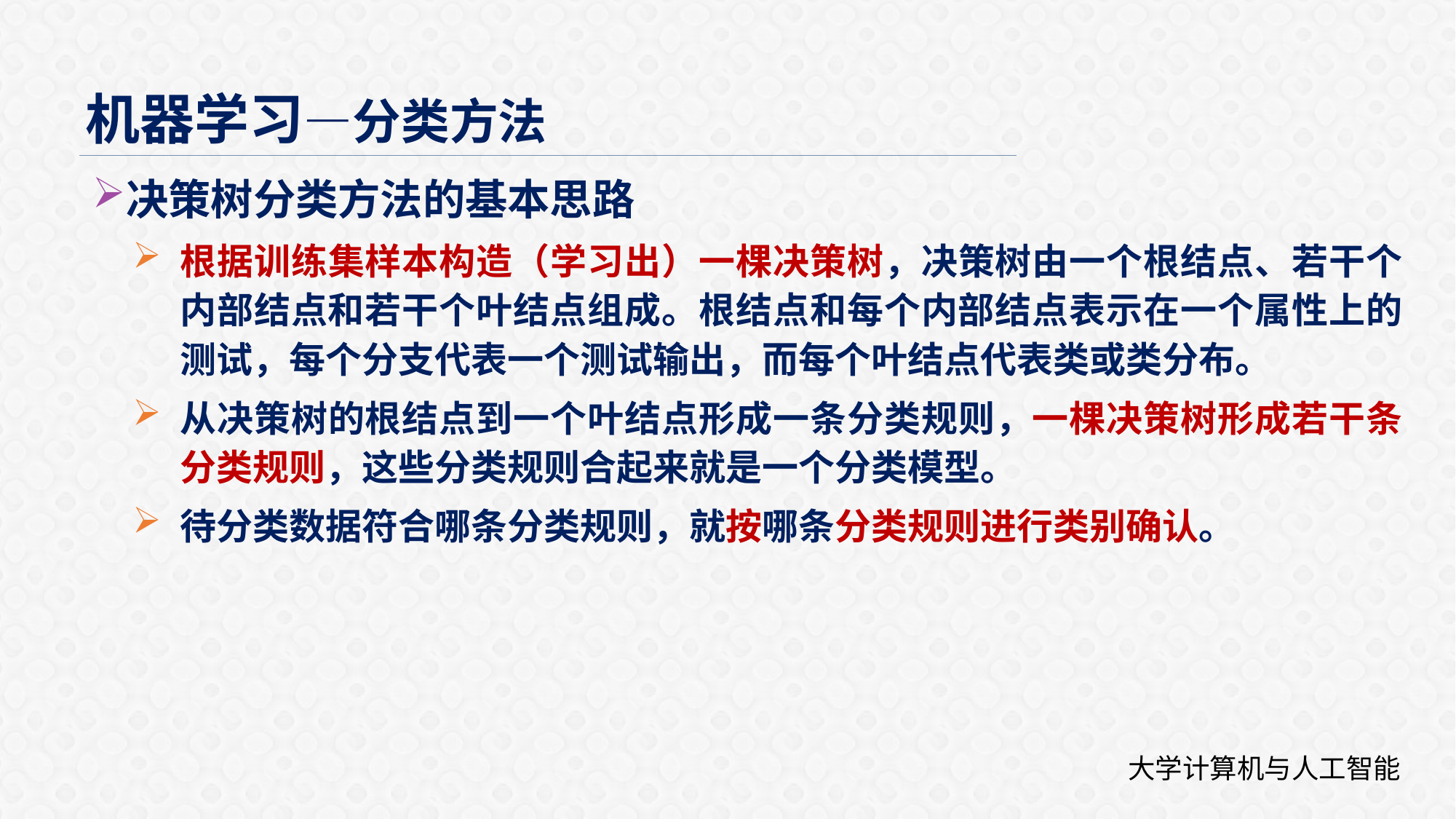

机器学习—分类方法
决策树分类方法的基本思路
根据训练集样本构造（学习出）一棵决策树，决策树由一个根结点、若干个内部结点和若干个叶结点组成。根结点和每个内部结点表示在一个属性上的测试，每个分支代表一个测试输出，而每个叶结点代表类或类分布。
从决策树的根结点到一个叶结点形成一条分类规则，一棵决策树形成若干条分类规则，这些分类规则合起来就是一个分类模型。
待分类数据符合哪条分类规则，就按哪条分类规则进行类别确认。